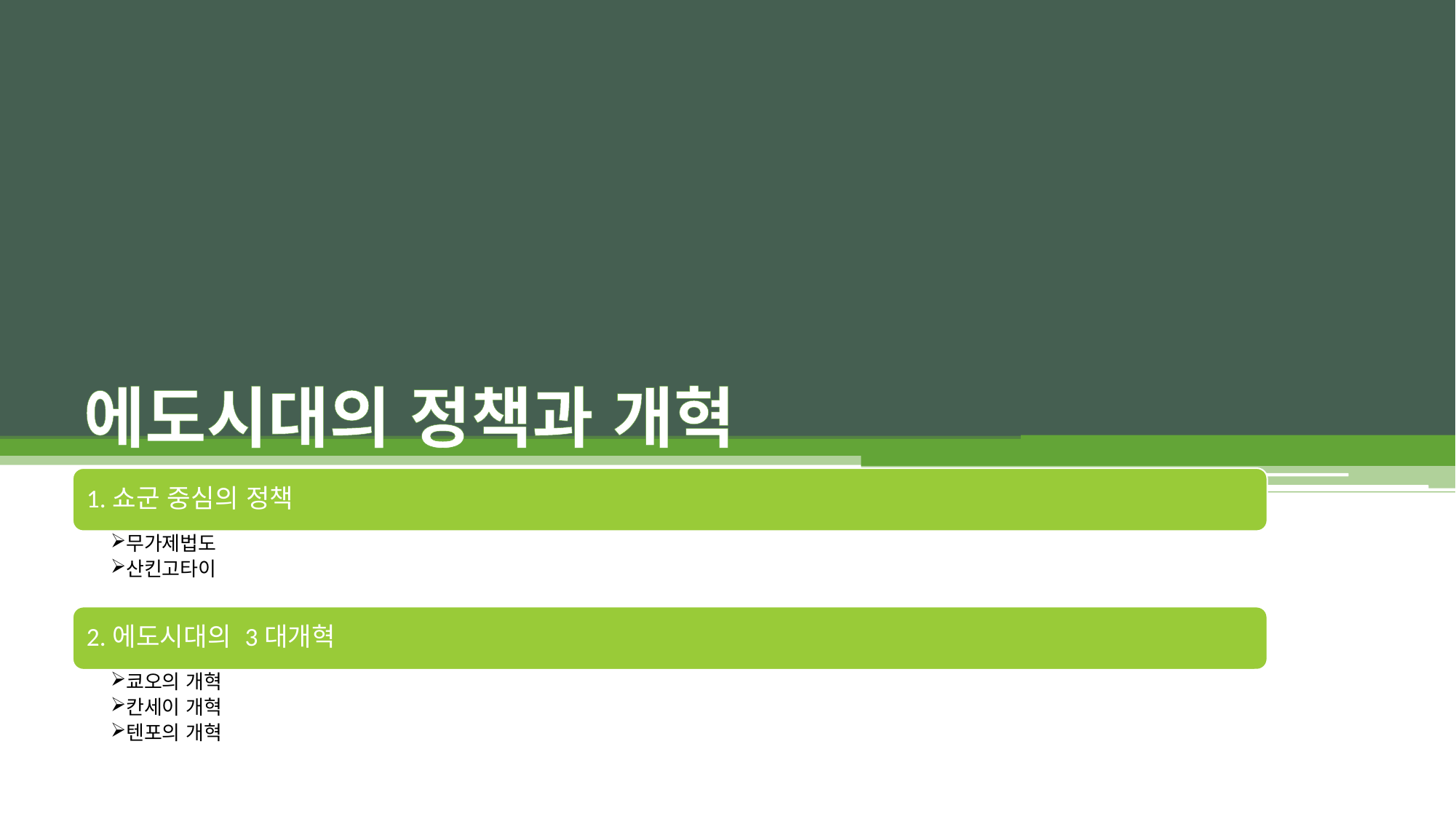

# 에도시대의 정책과 개혁
1.쇼군 중심의 정책
무가제법도
산킨고타이
2.에도시대의 3대개혁
쿄오의 개혁
칸세이 개혁
텐포의 개혁